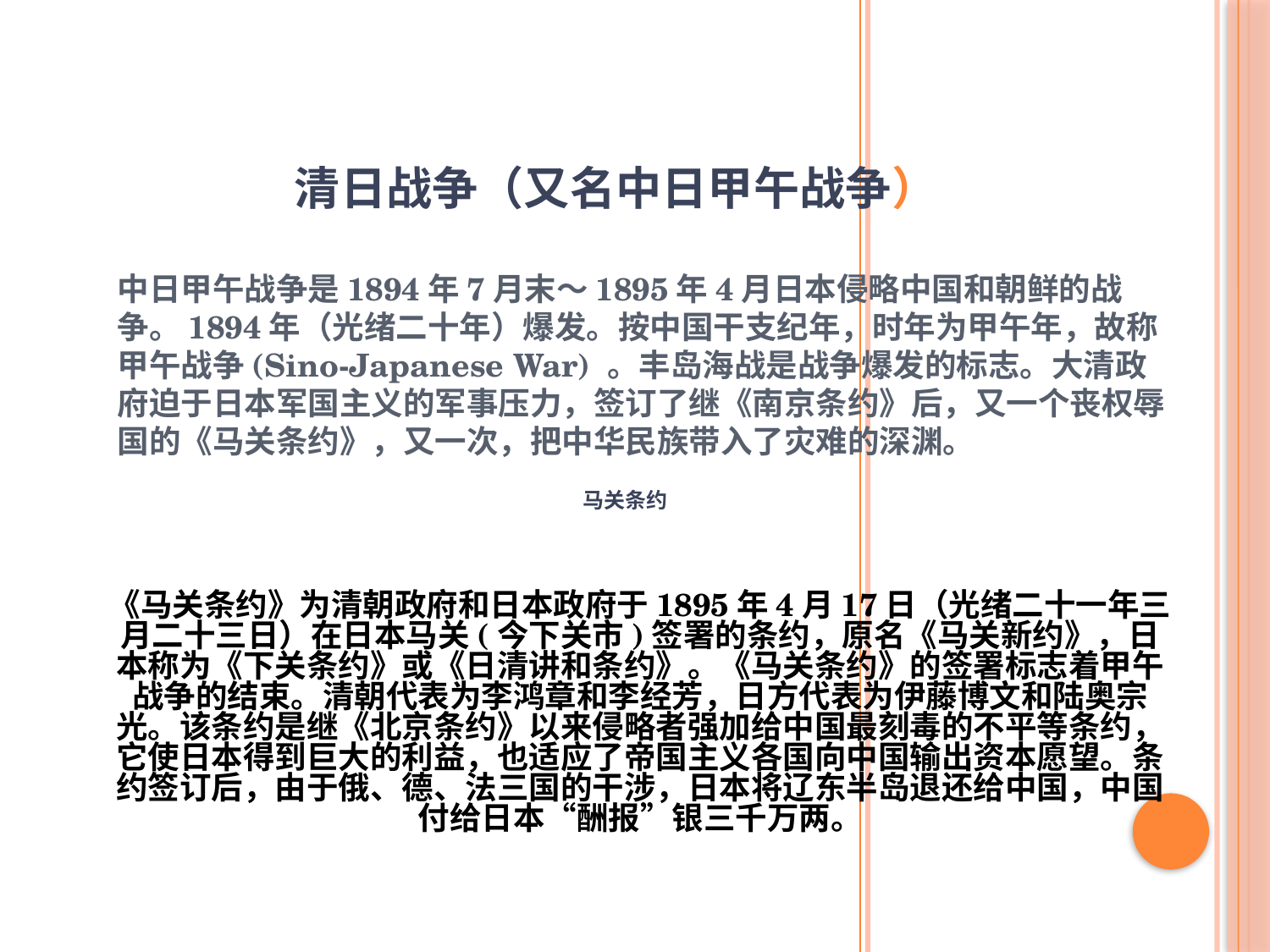

清日战争（又名中日甲午战争）
中日甲午战争是1894年7月末～1895年4月日本侵略中国和朝鲜的战争。1894年（光绪二十年）爆发。按中国干支纪年，时年为甲午年，故称甲午战争(Sino-Japanese War) 。丰岛海战是战争爆发的标志。大清政府迫于日本军国主义的军事压力，签订了继《南京条约》后，又一个丧权辱国的《马关条约》，又一次，把中华民族带入了灾难的深渊。
马关条约

《马关条约》为清朝政府和日本政府于1895年4月17日（光绪二十一年三月二十三日）在日本马关(今下关市)签署的条约，原名《马关新约》，日本称为《下关条约》或《日清讲和条约》。《马关条约》的签署标志着甲午战争的结束。清朝代表为李鸿章和李经芳，日方代表为伊藤博文和陆奥宗光。该条约是继《北京条约》以来侵略者强加给中国最刻毒的不平等条约，它使日本得到巨大的利益，也适应了帝国主义各国向中国输出资本愿望。条约签订后，由于俄、德、法三国的干涉，日本将辽东半岛退还给中国，中国付给日本“酬报”银三千万两。